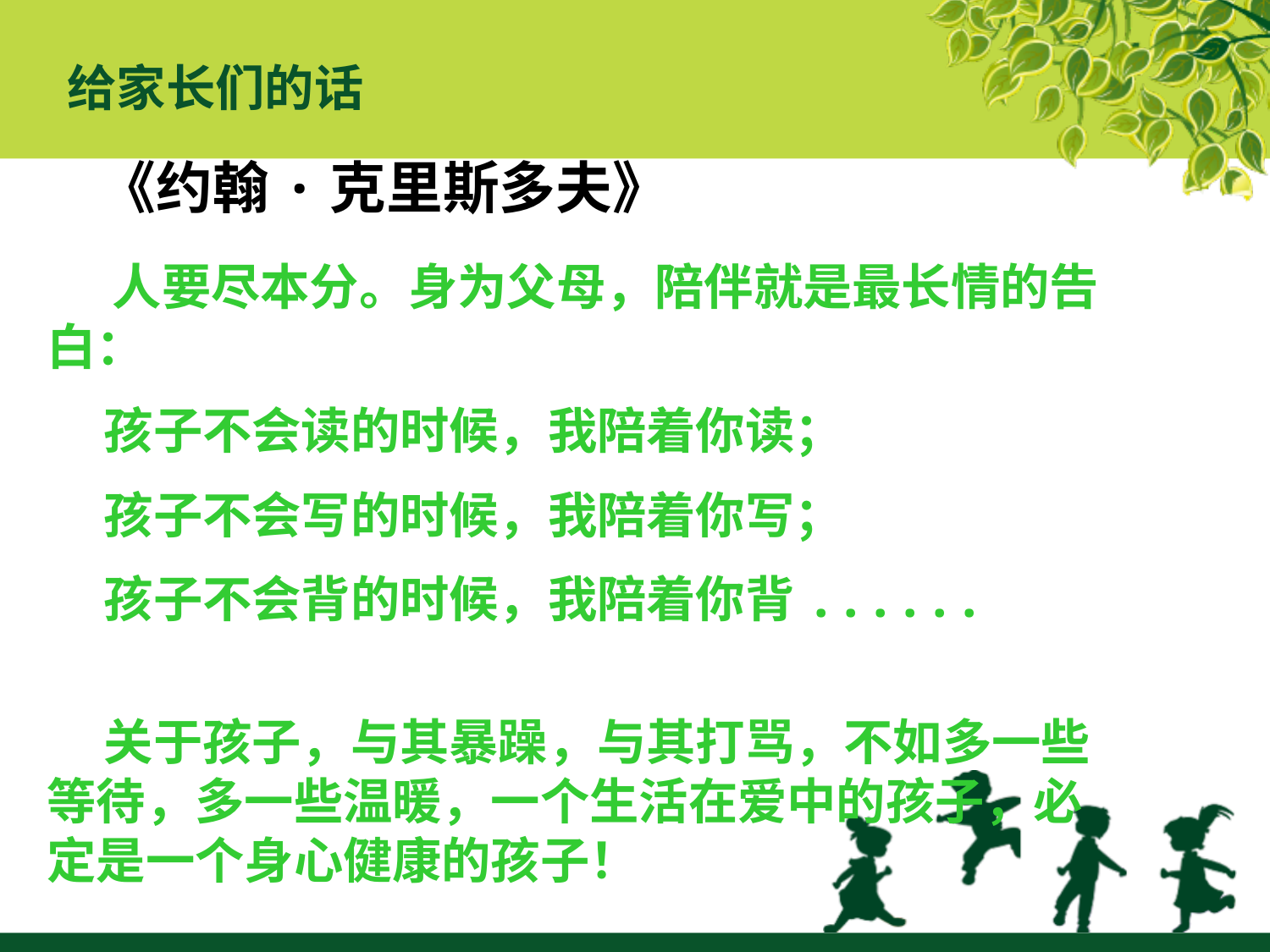

给家长们的话
   《约翰·克里斯多夫》
    人要尽本分。身为父母，陪伴就是最长情的告白：
    孩子不会读的时候，我陪着你读；
    孩子不会写的时候，我陪着你写；
    孩子不会背的时候，我陪着你背......
    关于孩子，与其暴躁，与其打骂，不如多一些等待，多一些温暖，一个生活在爱中的孩子，必定是一个身心健康的孩子！